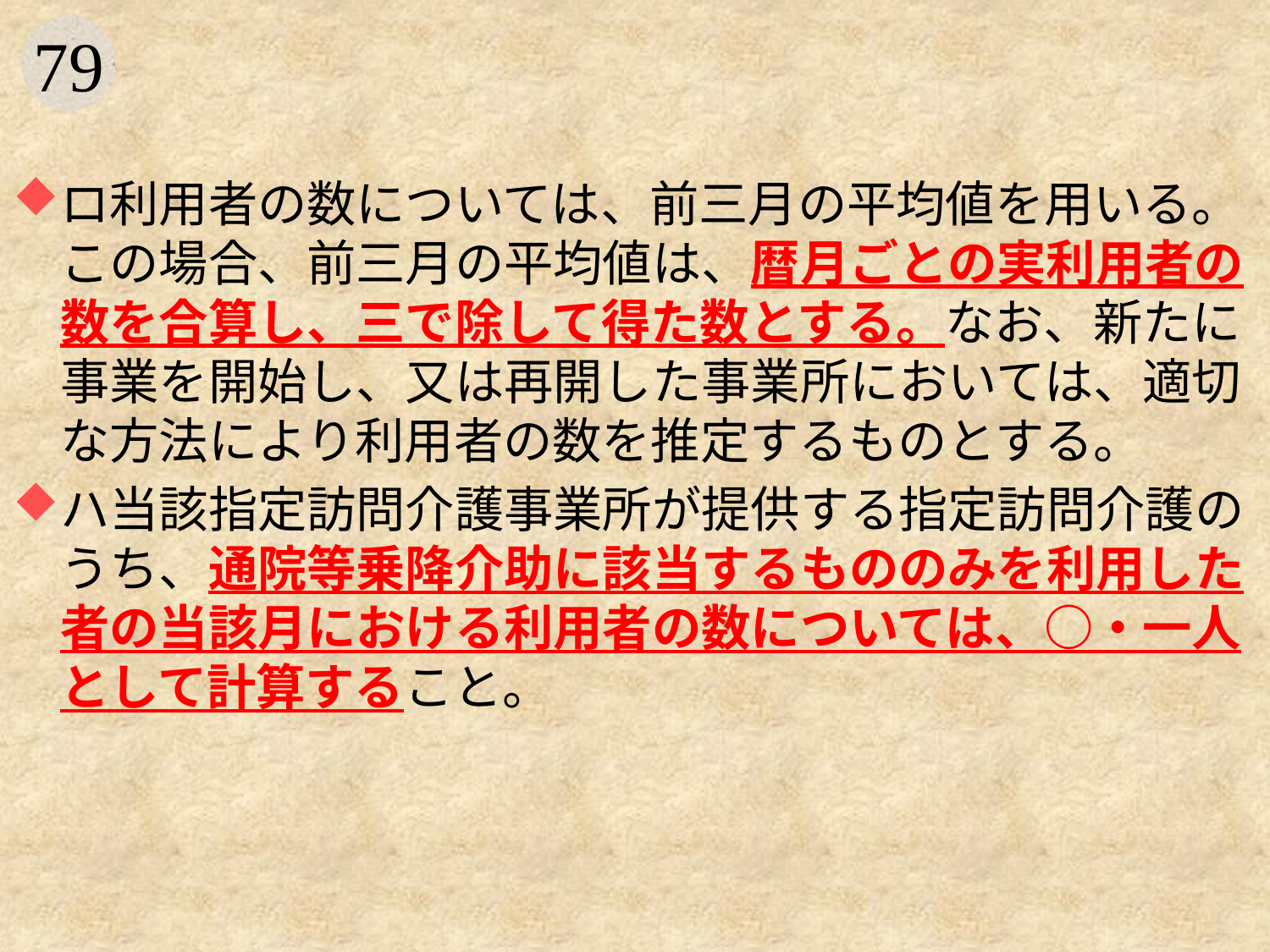

#
ロ利用者の数については、前三月の平均値を用いる。この場合、前三月の平均値は、暦月ごとの実利用者の数を合算し、三で除して得た数とする。なお、新たに事業を開始し、又は再開した事業所においては、適切な方法により利用者の数を推定するものとする。
ハ当該指定訪問介護事業所が提供する指定訪問介護のうち、通院等乗降介助に該当するもののみを利用した者の当該月における利用者の数については、○・一人として計算すること。